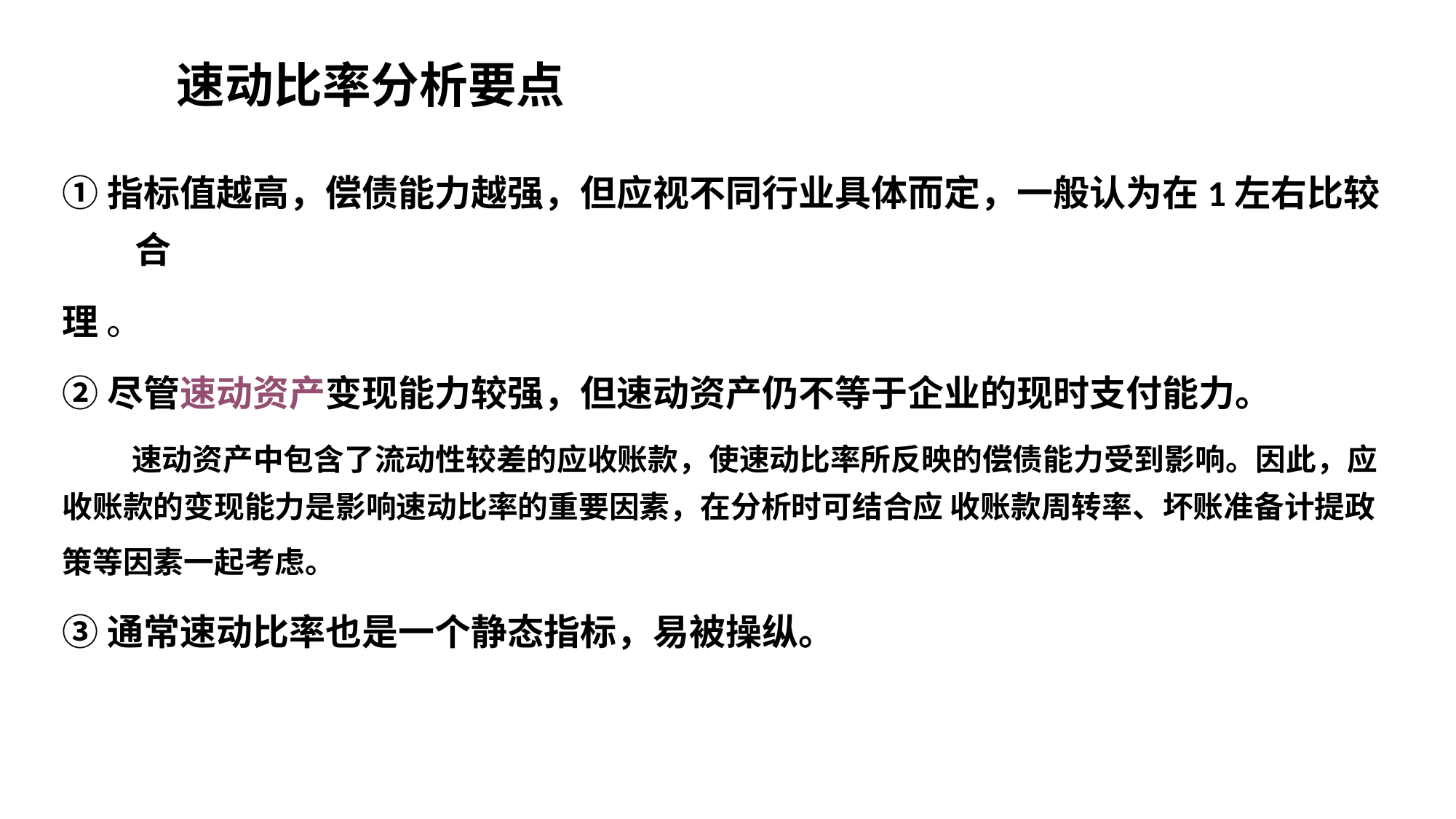

# 速动比率分析要点
①指标值越高，偿债能力越强，但应视不同行业具体而定，一般认为在1左右比较合
理 。
②尽管速动资产变现能力较强，但速动资产仍不等于企业的现时支付能力。
         速动资产中包含了流动性较差的应收账款，使速动比率所反映的偿债能力受到影响。因此，应收账款的变现能力是影响速动比率的重要因素，在分析时可结合应 收账款周转率、坏账准备计提政策等因素一起考虑。
③通常速动比率也是一个静态指标，易被操纵。